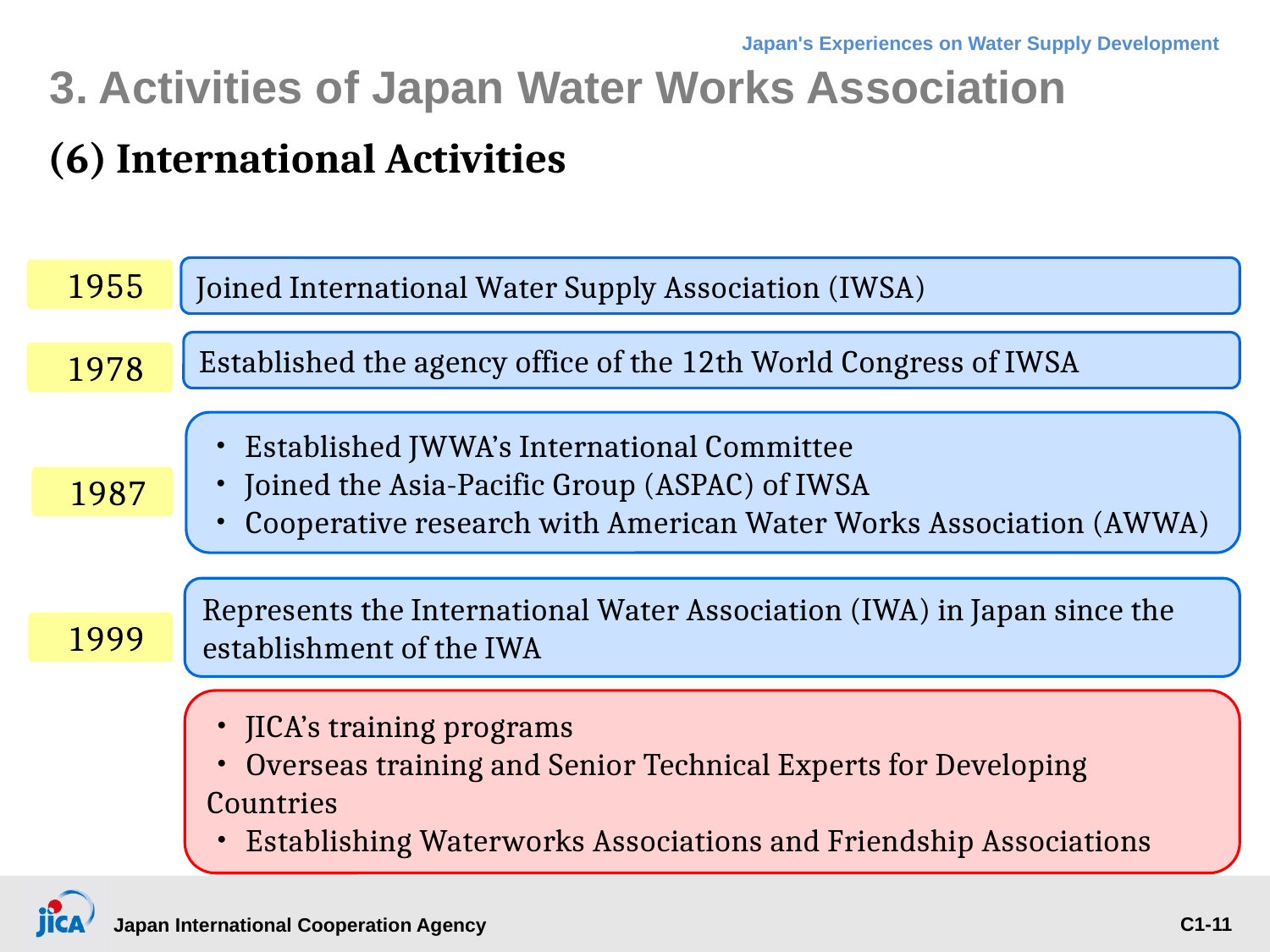

# 3. Activities of Japan Water Works Association
(6) International Activities
1955
Joined International Water Supply Association (IWSA)
Established the agency office of the 12th World Congress of IWSA
1978
・Established JWWA’s International Committee
・Joined the Asia-Pacific Group (ASPAC) of IWSA
・Cooperative research with American Water Works Association (AWWA)
1987
Represents the International Water Association (IWA) in Japan since the establishment of the IWA
1999
・JICA’s training programs
・Overseas training and Senior Technical Experts for Developing Countries
・Establishing Waterworks Associations and Friendship Associations